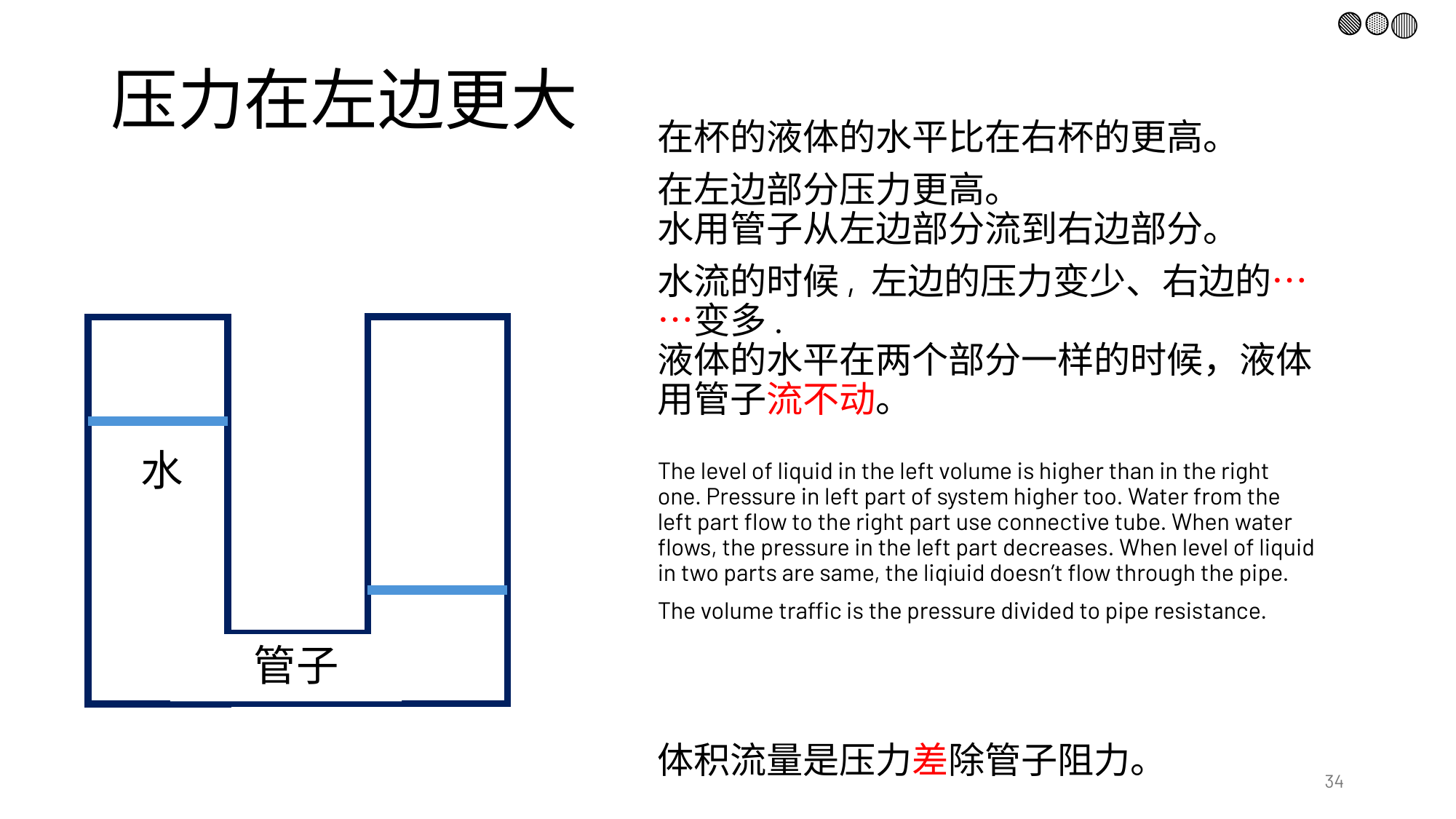

🟢🟡🔴
# 压力在左边更大
在杯的液体的水平比在右杯的更高。
在左边部分压力更高。
水用管子从左边部分流到右边部分。
水流的时候, 左边的压力变少、右边的……变多.
液体的水平在两个部分一样的时候，液体用管子流不动。
The level of liquid in the left volume is higher than in the right one. Pressure in left part of system higher too. Water from the left part flow to the right part use connective tube. When water flows, the pressure in the left part decreases. When level of liquid in two parts are same, the liqiuid doesn’t flow through the pipe.
The volume traffic is the pressure divided to pipe resistance.

体积流量是压力差除管子阻力。

水
管子
34